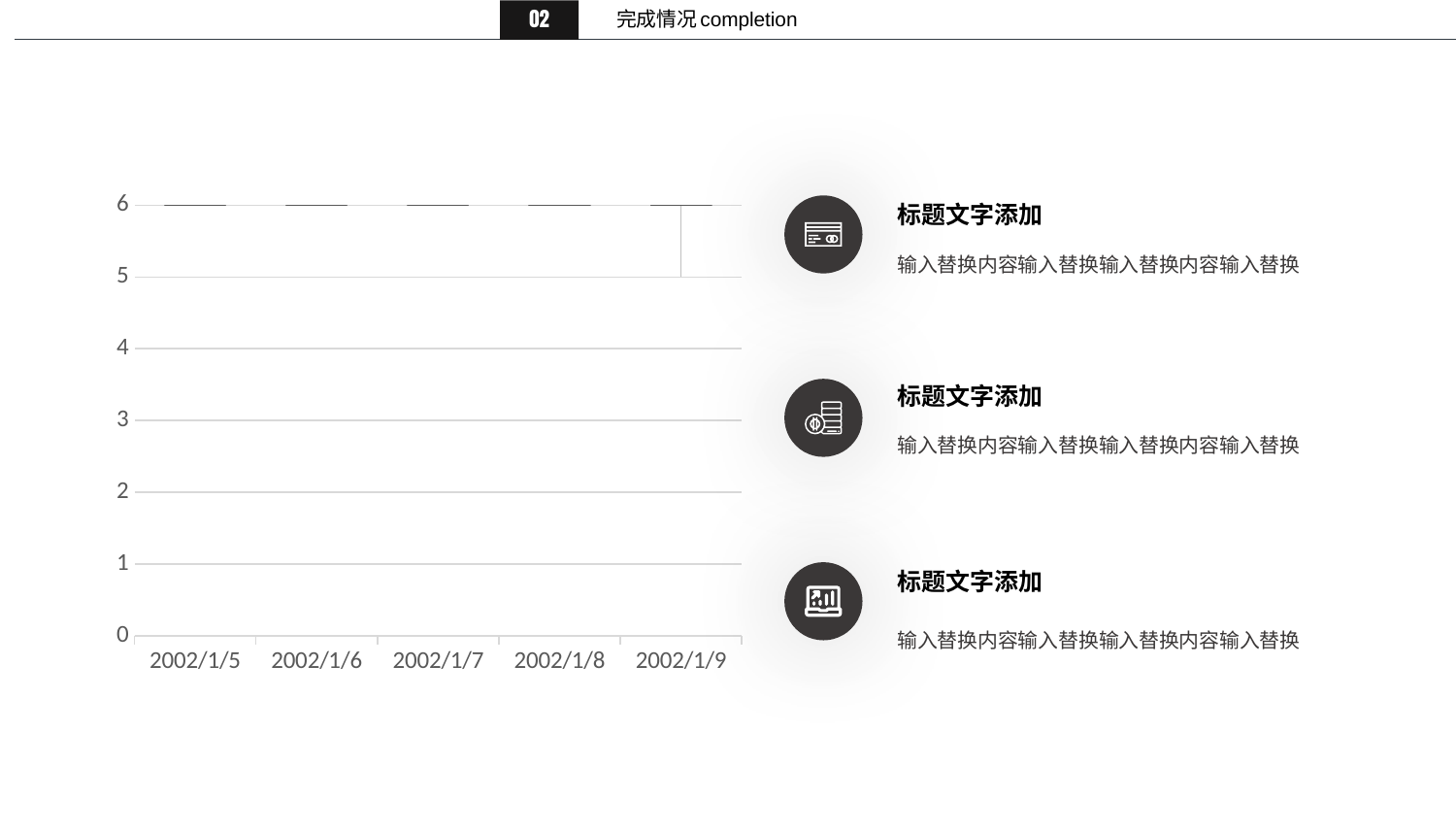

completion
完成情况
02

[unsupported chart]

标题文字添加

输入替换内容输入替换输入替换内容输入替换
标题文字添加

输入替换内容输入替换输入替换内容输入替换
标题文字添加

输入替换内容输入替换输入替换内容输入替换